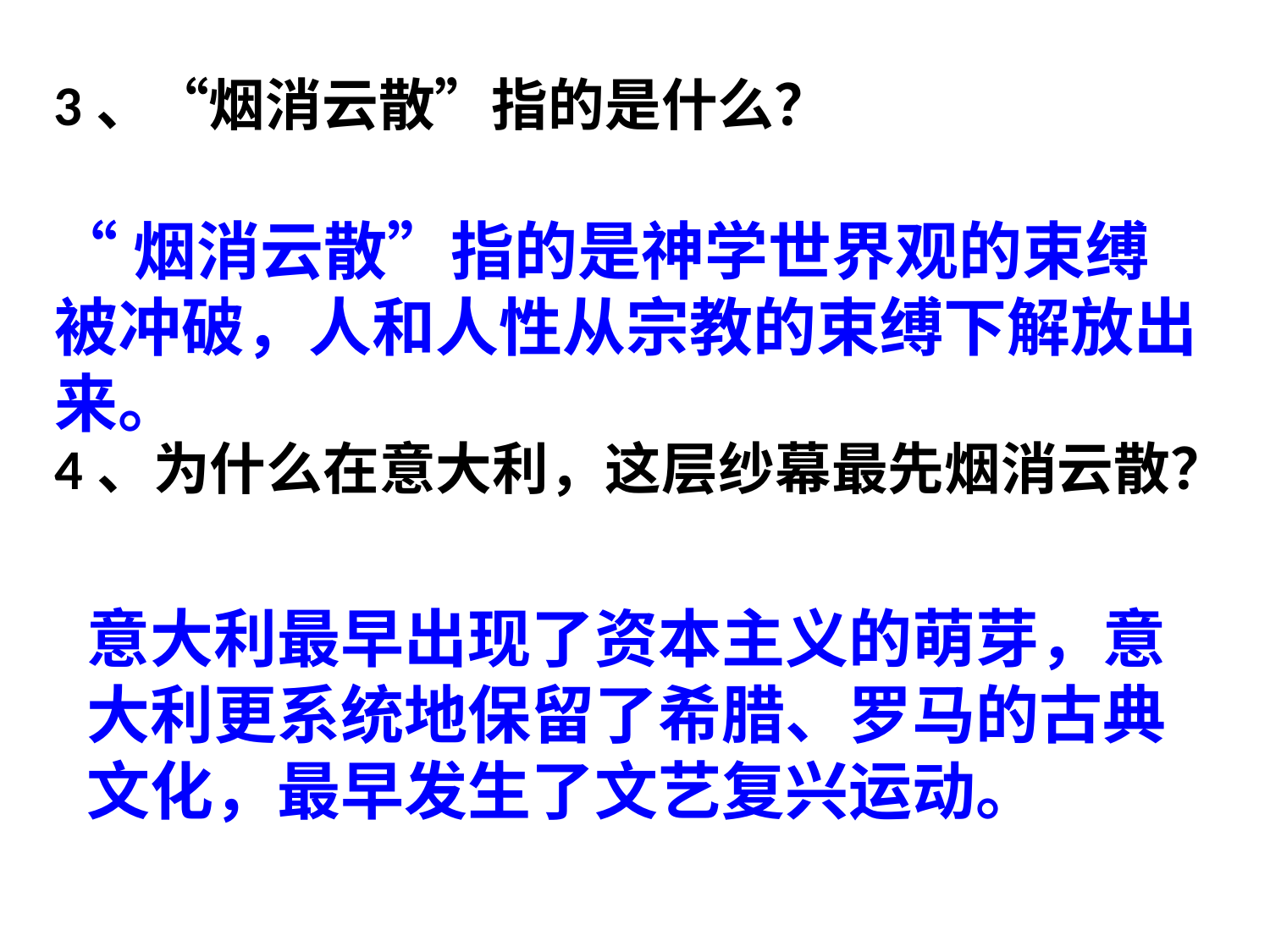

3、“烟消云散”指的是什么？
“烟消云散”指的是神学世界观的束缚被冲破，人和人性从宗教的束缚下解放出来。
4、为什么在意大利，这层纱幕最先烟消云散？
意大利最早出现了资本主义的萌芽，意大利更系统地保留了希腊、罗马的古典文化，最早发生了文艺复兴运动。